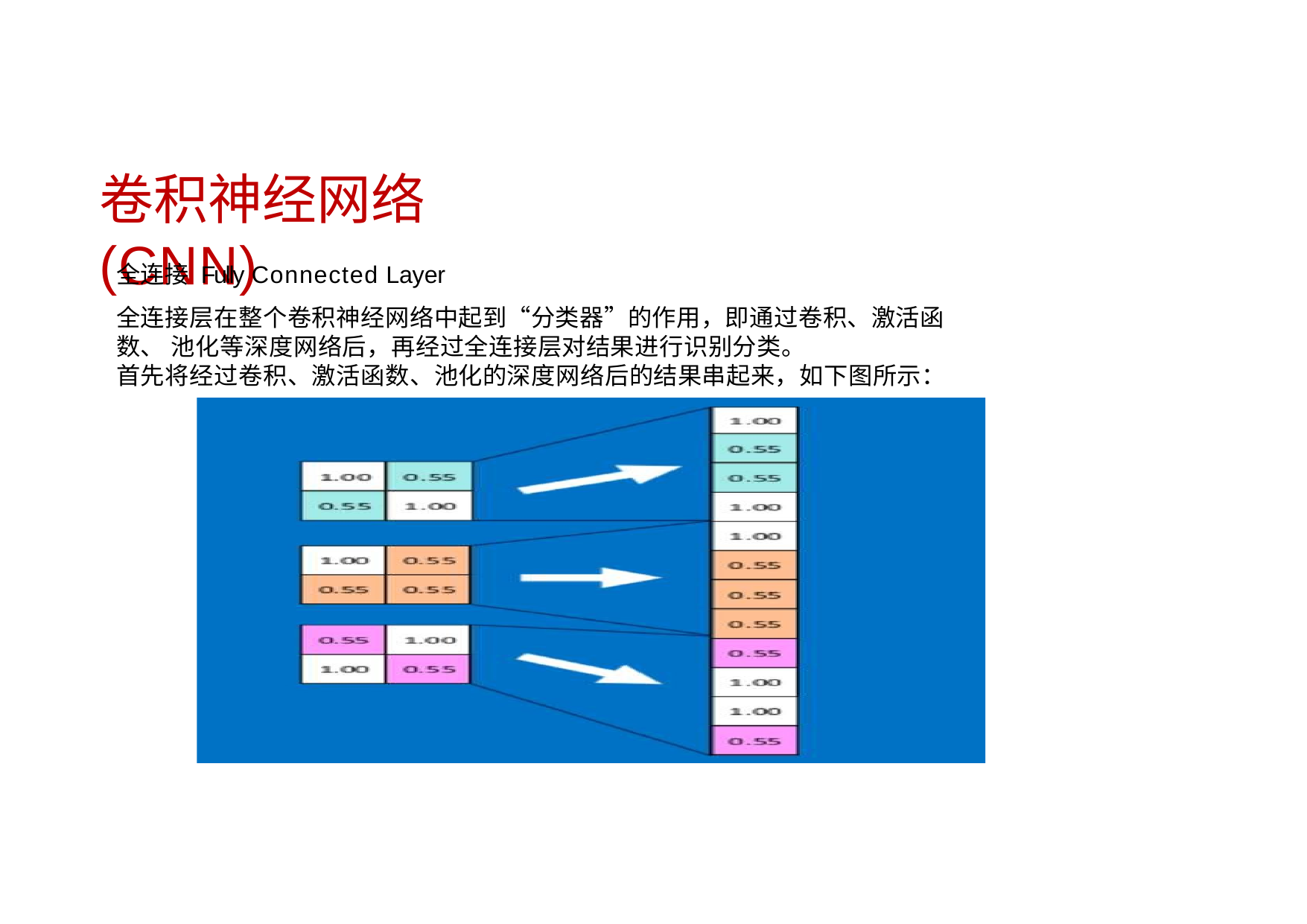

# 卷积神经网络(CNN)
全连接 Fully Connected Layer
全连接层在整个卷积神经网络中起到“分类器”的作用，即通过卷积、激活函数、 池化等深度网络后，再经过全连接层对结果进行识别分类。
首先将经过卷积、激活函数、池化的深度网络后的结果串起来，如下图所示：